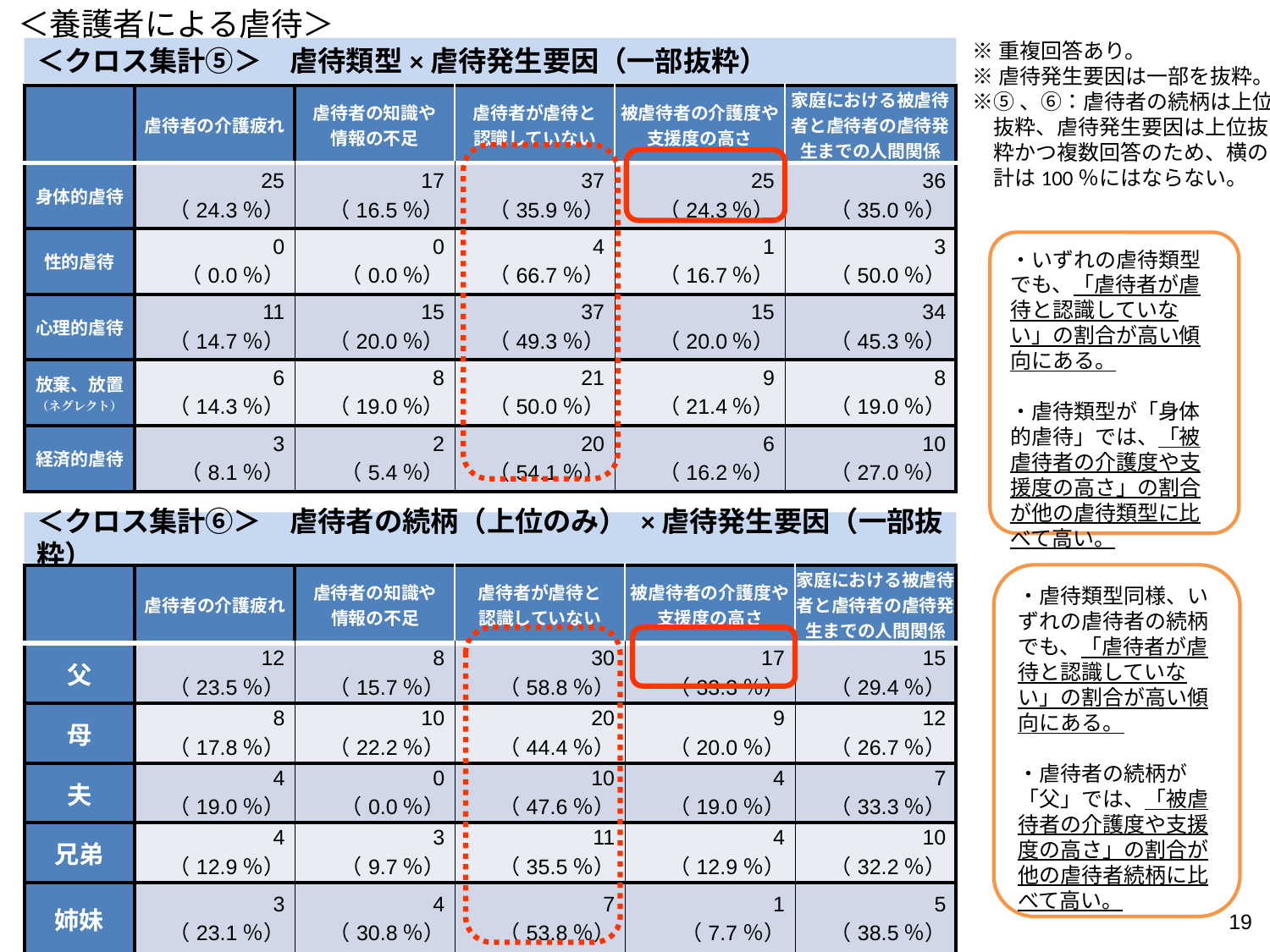

＜養護者による虐待＞
※重複回答あり。
※虐待発生要因は一部を抜粋。
※⑤、⑥：虐待者の続柄は上位
　抜粋、虐待発生要因は上位抜
　粋かつ複数回答のため、横の
　計は100％にはならない。
# ＜クロス集計⑤＞　虐待類型×虐待発生要因（一部抜粋）
|  | 虐待者の介護疲れ | 虐待者の知識や 情報の不足 | 虐待者が虐待と 認識していない | 被虐待者の介護度や支援度の高さ | 家庭における被虐待者と虐待者の虐待発生までの人間関係 |
| --- | --- | --- | --- | --- | --- |
| 身体的虐待 | 25 （24.3％） | 17 （16.5％） | 37 （35.9％） | 25 （24.3％） | 36 （35.0％） |
| 性的虐待 | 0 （0.0％） | 0 （0.0％） | 4 （66.7％） | 1 （16.7％） | 3 （50.0％） |
| 心理的虐待 | 11 （14.7％） | 15 （20.0％） | 37 （49.3％） | 15 （20.0％） | 34 （45.3％） |
| 放棄、放置 （ネグレクト） | 6 （14.3％） | 8 （19.0％） | 21 （50.0％） | 9 （21.4％） | 8 （19.0％） |
| 経済的虐待 | 3 （8.1％） | 2 （5.4％） | 20 （54.1％） | 6 （16.2％） | 10 （27.0％） |

・いずれの虐待類型でも、「虐待者が虐待と認識していない」の割合が高い傾向にある。

・虐待類型が「身体的虐待」では、「被虐待者の介護度や支援度の高さ」の割合が他の虐待類型に比べて高い。
＜クロス集計⑥＞　虐待者の続柄（上位のみ） ×虐待発生要因（一部抜粋）
・虐待類型同様、いずれの虐待者の続柄でも、「虐待者が虐待と認識していない」の割合が高い傾向にある。

・虐待者の続柄が「父」では、「被虐待者の介護度や支援度の高さ」の割合が他の虐待者続柄に比べて高い。
|  | 虐待者の介護疲れ | 虐待者の知識や 情報の不足 | 虐待者が虐待と 認識していない | 被虐待者の介護度や支援度の高さ | 家庭における被虐待者と虐待者の虐待発生までの人間関係 |
| --- | --- | --- | --- | --- | --- |
| 父 | 12 （23.5％） | 8 （15.7％） | 30 （58.8％） | 17 （33.3％） | 15 （29.4％） |
| 母 | 8 （17.8％） | 10 （22.2％） | 20 （44.4％） | 9 （20.0％） | 12 （26.7％） |
| 夫 | 4 （19.0％） | 0 （0.0％） | 10 （47.6％） | 4 （19.0％） | 7 （33.3％） |
| 兄弟 | 4 （12.9％） | 3 （9.7％） | 11 （35.5％） | 4 （12.9％） | 10 （32.2％） |
| 姉妹 | 3 （23.1％） | 4 （30.8％） | 7 （53.8％） | 1 （7.7％） | 5 （38.5％） |

19